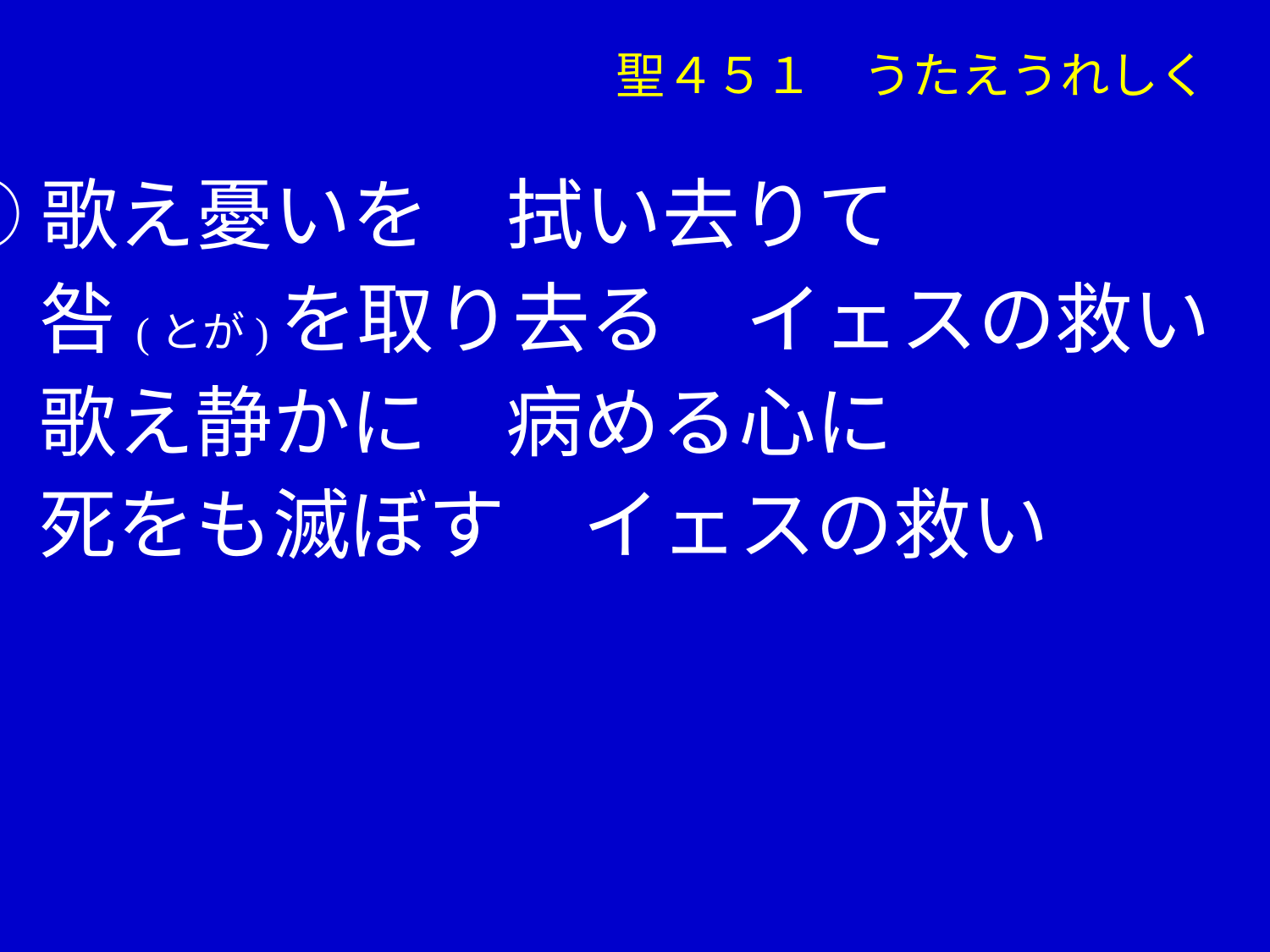

聖４５１　うたえうれしく
③歌え憂いを　拭い去りて
　 咎(とが)を取り去る　イェスの救い
　 歌え静かに　病める心に
　 死をも滅ぼす　イェスの救い